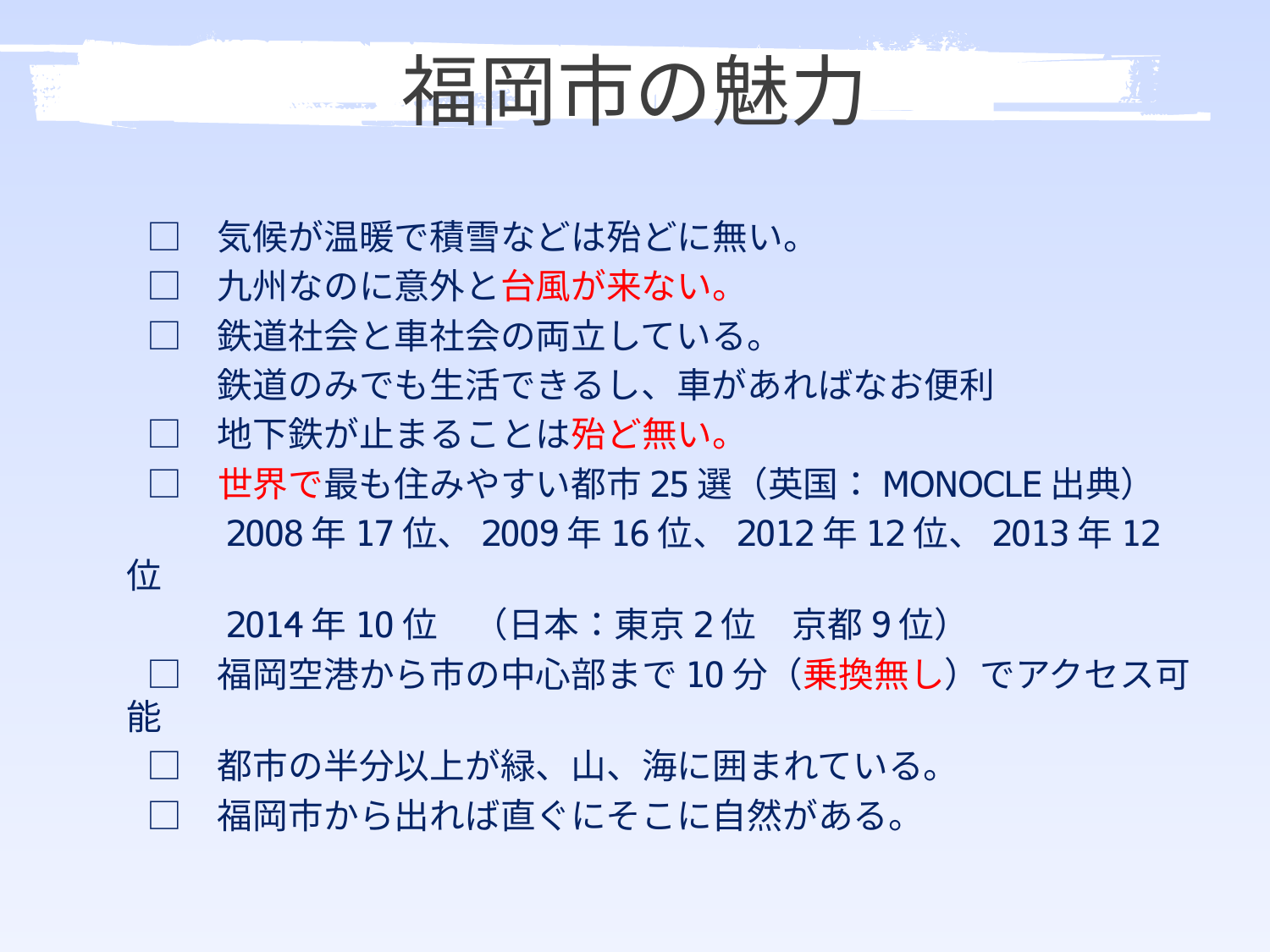

# 福岡市の魅力

　　□　気候が温暖で積雪などは殆どに無い。
　　□　九州なのに意外と台風が来ない。
　　□　鉄道社会と車社会の両立している。
　　　　鉄道のみでも生活できるし、車があればなお便利
　　□　地下鉄が止まることは殆ど無い。
　　□　世界で最も住みやすい都市25選（英国：MONOCLE出典）
　　　　2008年17位、2009年16位、2012年12位、2013年12位
　　　　2014年10位　（日本：東京2位　京都9位）
　　□　福岡空港から市の中心部まで10分（乗換無し）でアクセス可能
　　□　都市の半分以上が緑、山、海に囲まれている。
　　□　福岡市から出れば直ぐにそこに自然がある。